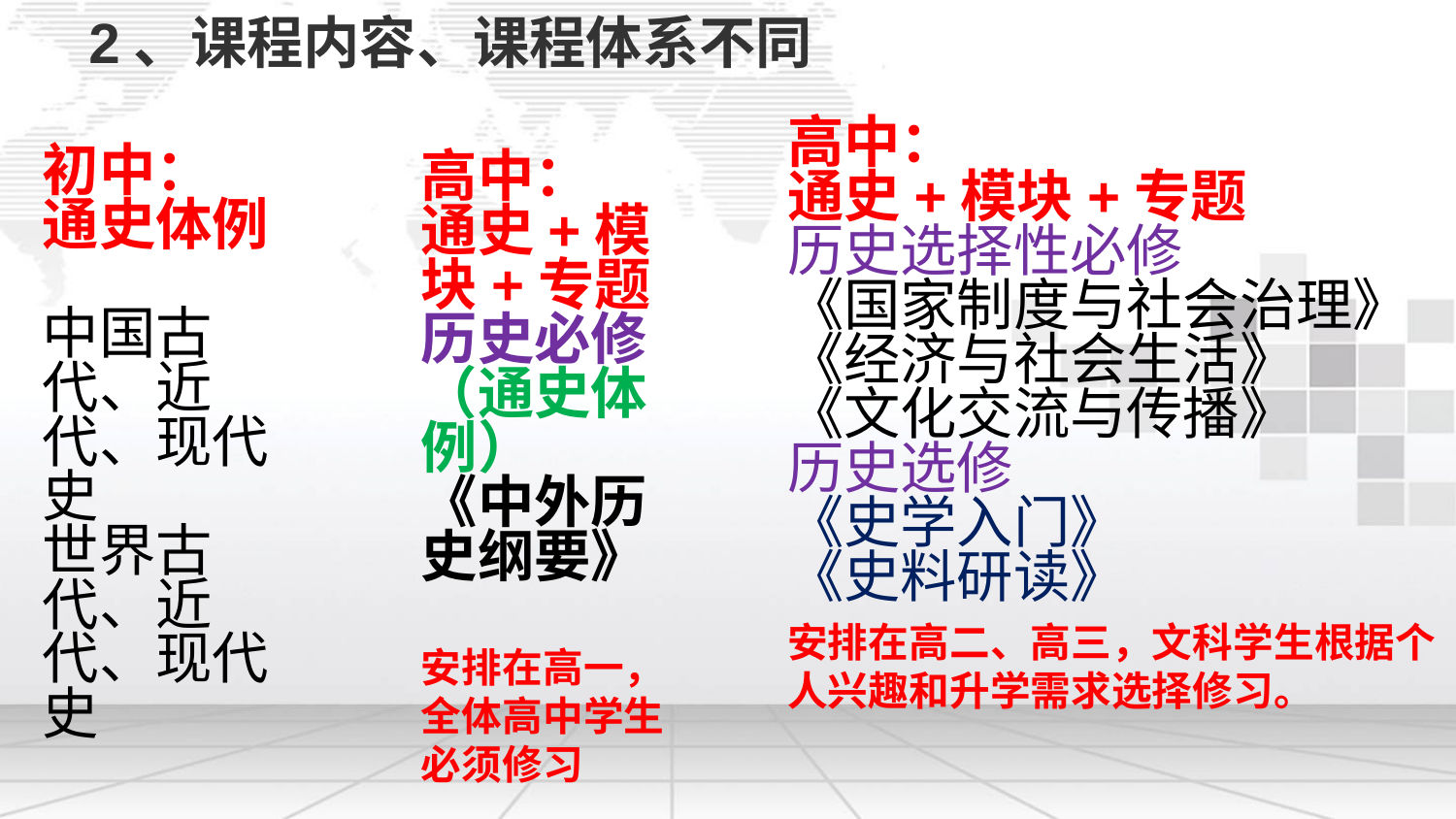

2、课程内容、课程体系不同
高中：
通史+模块+专题
历史选择性必修
《国家制度与社会治理》
《经济与社会生活》
《文化交流与传播》
历史选修
《史学入门》
《史料研读》
安排在高二、高三，文科学生根据个人兴趣和升学需求选择修习。

初中：
通史体例

中国古代、近代、现代史
世界古代、近代、现代史

高中：
通史+模块+专题
历史必修（通史体例）
《中外历史纲要》

安排在高一，全体高中学生必须修习